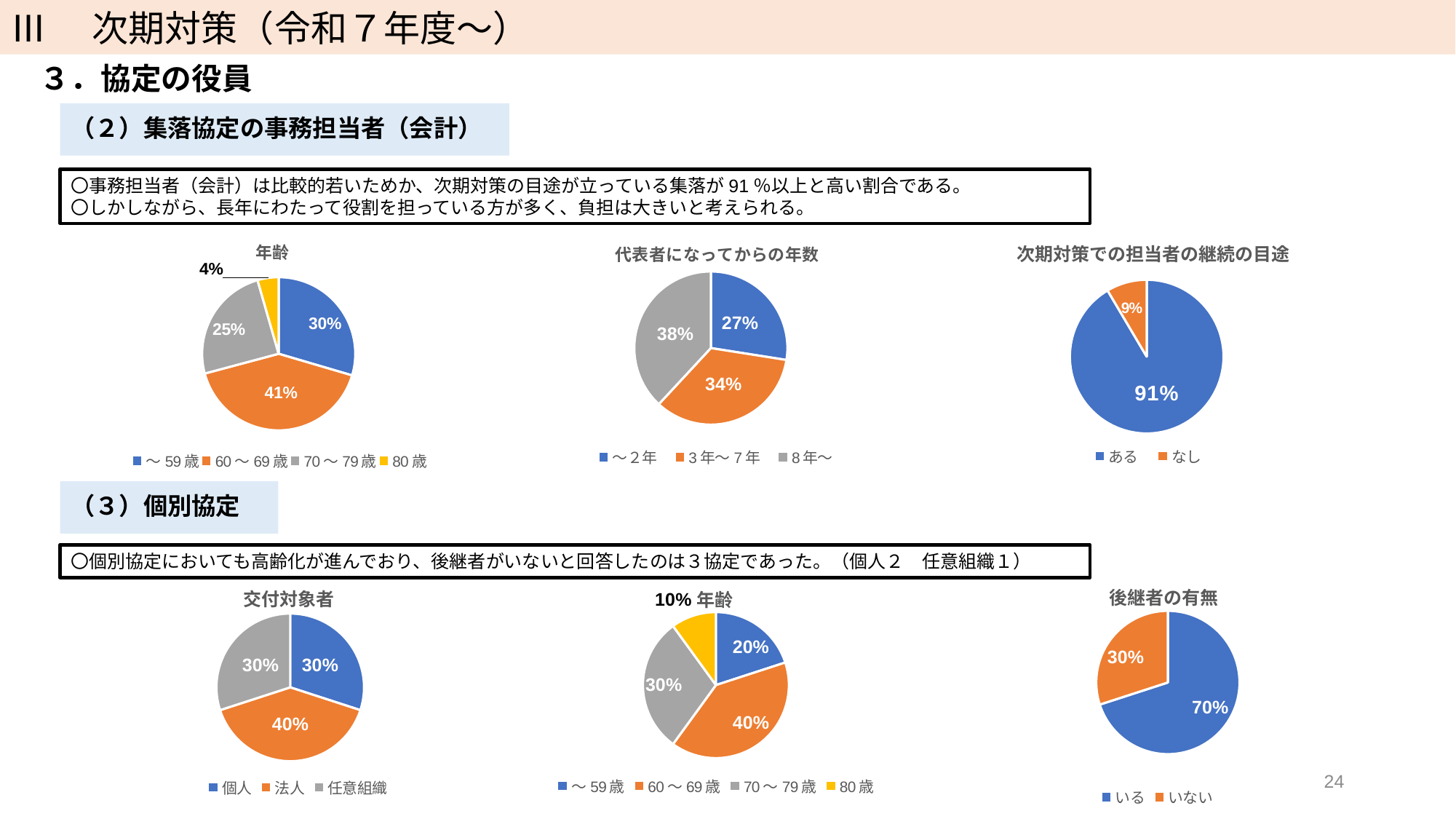

Ⅲ　次期対策（令和７年度～）
３．協定の役員
（２）集落協定の事務担当者（会計）
集落協定の事務担当者
〇事務担当者（会計）は比較的若いためか、次期対策の目途が立っている集落が91％以上と高い割合である。
〇しかしながら、長年にわたって役割を担っている方が多く、負担は大きいと考えられる。

### Chart:

| Category | 代表者になってからの年数 |
|---|---|
| ～２年 | 277.0 |
| 3年～7年 | 347.0 |
| 8年～ | 384.0 |

### Chart:

| Category | 年齢 |
|---|---|
| ～59歳 | 298.0 |
| 60～69歳 | 416.0 |
| 70～79歳 | 249.0 |
| 80歳 | 45.0 |

### Chart: 次期対策での担当者の継続の目途

| Category | 次期対策での担当者の継続の目途 |
|---|---|
| ある | 871.0 |
| なし | 81.0 |
（３）個別協定
〇個別協定においても高齢化が進んでおり、後継者がいないと回答したのは３協定であった。（個人２　任意組織１）

### Chart:

| Category | 後継者の有無 |
|---|---|
| いる | 7.0 |
| いない | 3.0 |

### Chart:

| Category | 年齢 |
|---|---|
| ～59歳 | 2.0 |
| 60～69歳 | 4.0 |
| 70～79歳 | 3.0 |
| 80歳 | 1.0 |

### Chart:

| Category | 交付対象者 |
|---|---|
| 個人 | 3.0 |
| 法人 | 4.0 |
| 任意組織 | 3.0 |
24